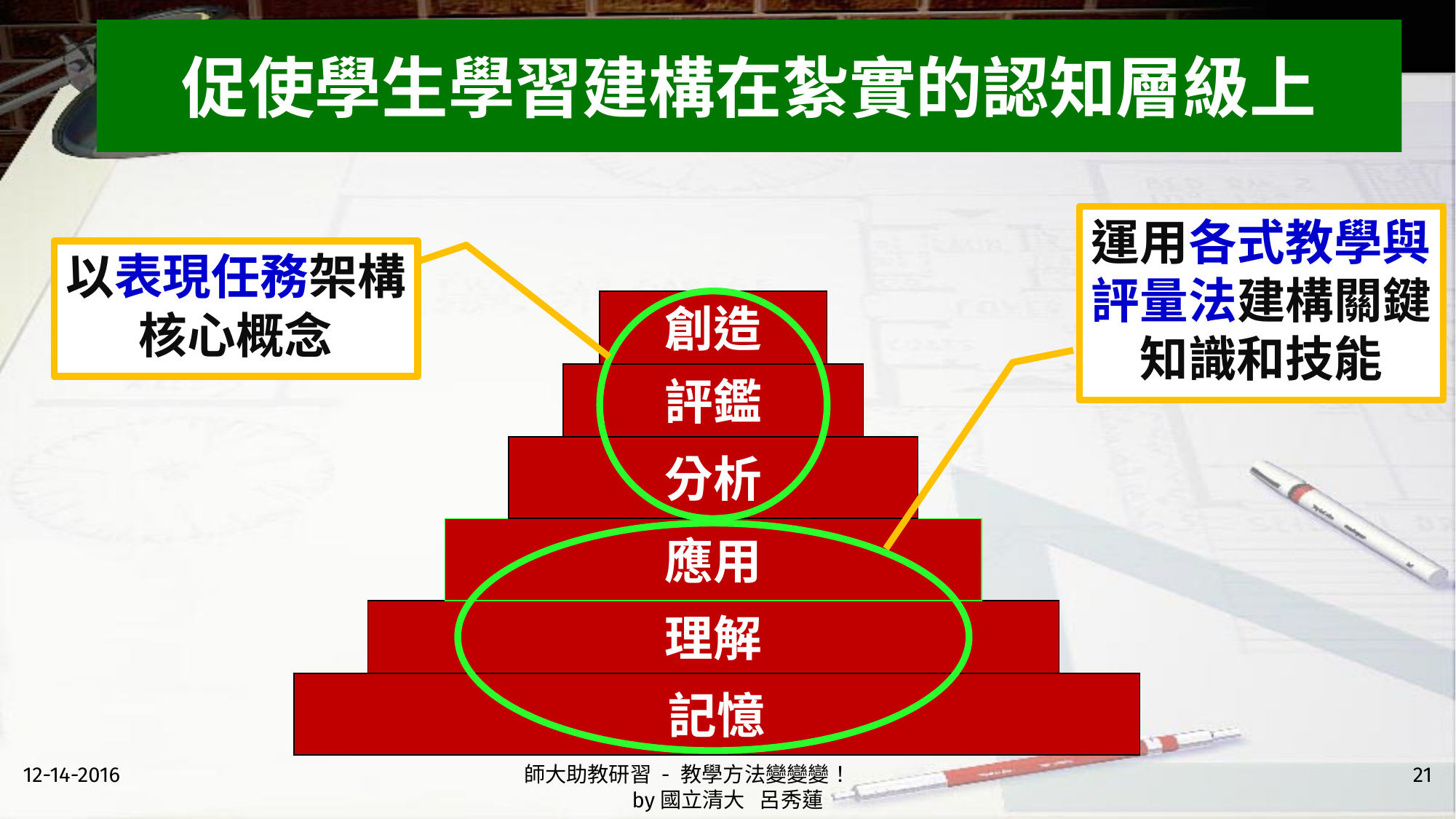

# 促使學生學習建構在紮實的認知層級上
運用各式教學與評量法建構關鍵知識和技能
以表現任務架構核心概念

創造

評鑑

分析
應用

理解
記憶
12-14-2016
師大助教研習 - 教學方法變變變！                  by國立清大   呂秀蓮
21